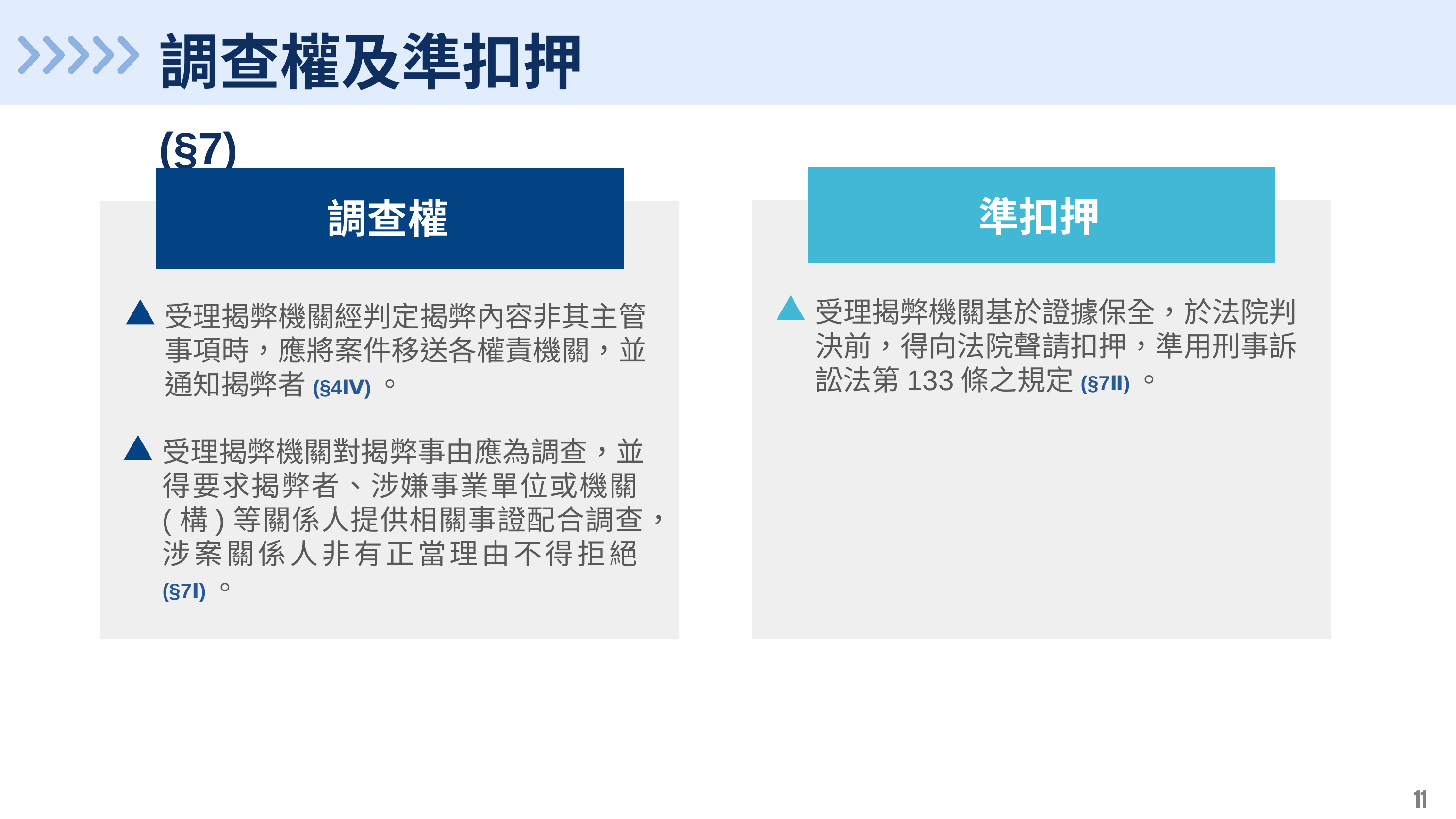

調查權及準扣押 (§7)

準扣押

受理揭弊機關基於證據保全，於法院判決前，得向法院聲請扣押，準用刑事訴訟法第133條之規定(§7Ⅱ)。

調查權

受理揭弊機關經判定揭弊內容非其主管事項時，應將案件移送各權責機關，並通知揭弊者(§4Ⅳ)。

受理揭弊機關對揭弊事由應為調查，並得要求揭弊者、涉嫌事業單位或機關(構)等關係人提供相關事證配合調查，涉案關係人非有正當理由不得拒絕(§7Ⅰ)。

11